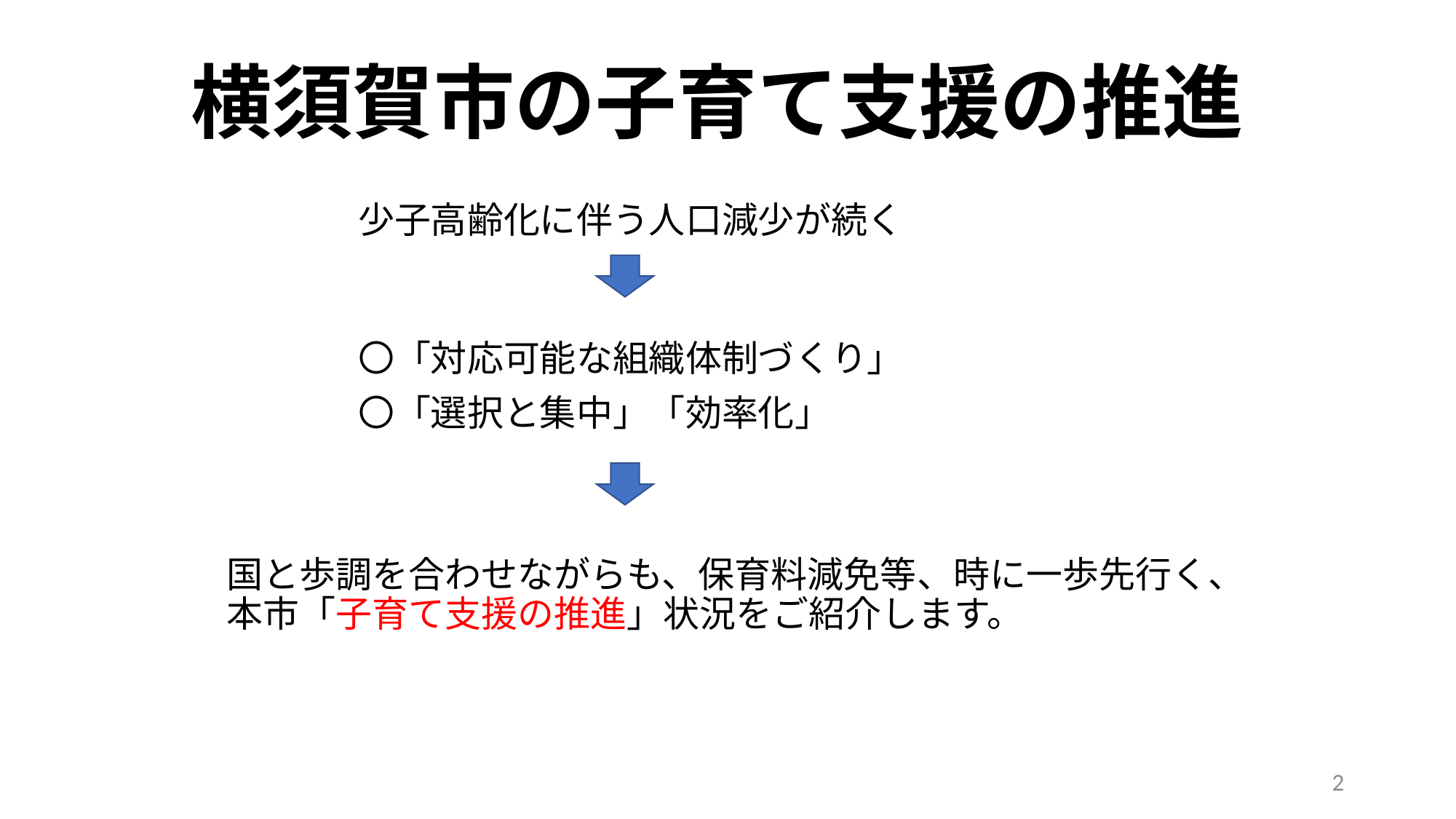

# 横須賀市の子育て支援の推進
少子高齢化に伴う人口減少が続く

〇「対応可能な組織体制づくり」
〇「選択と集中」「効率化」

国と歩調を合わせながらも、保育料減免等、時に一歩先行く、本市「子育て支援の推進」状況をご紹介します。
2